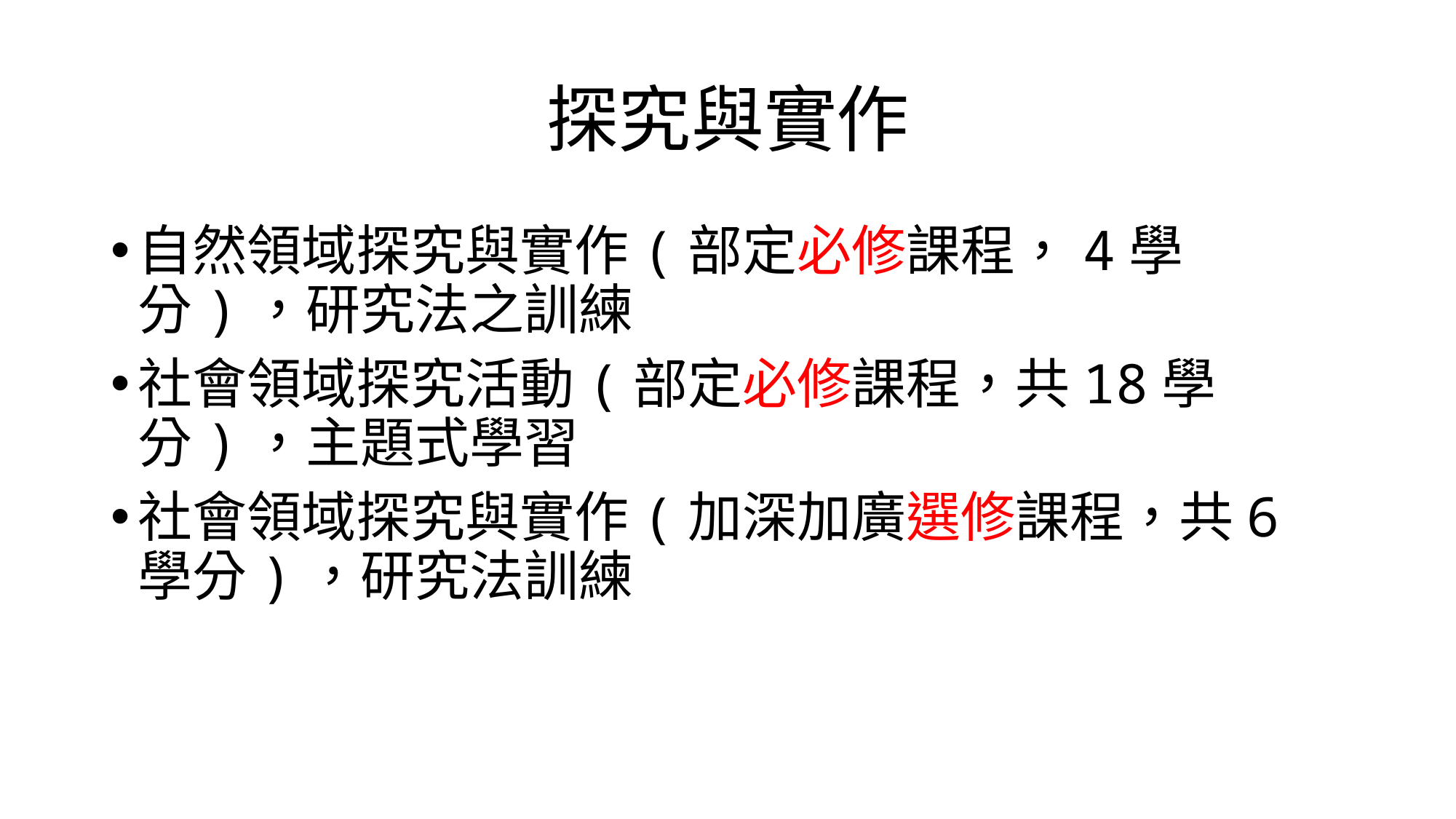

# 探究與實作
自然領域探究與實作(部定必修課程，4學分)，研究法之訓練
社會領域探究活動(部定必修課程，共18學分)，主題式學習
社會領域探究與實作(加深加廣選修課程，共6學分)，研究法訓練